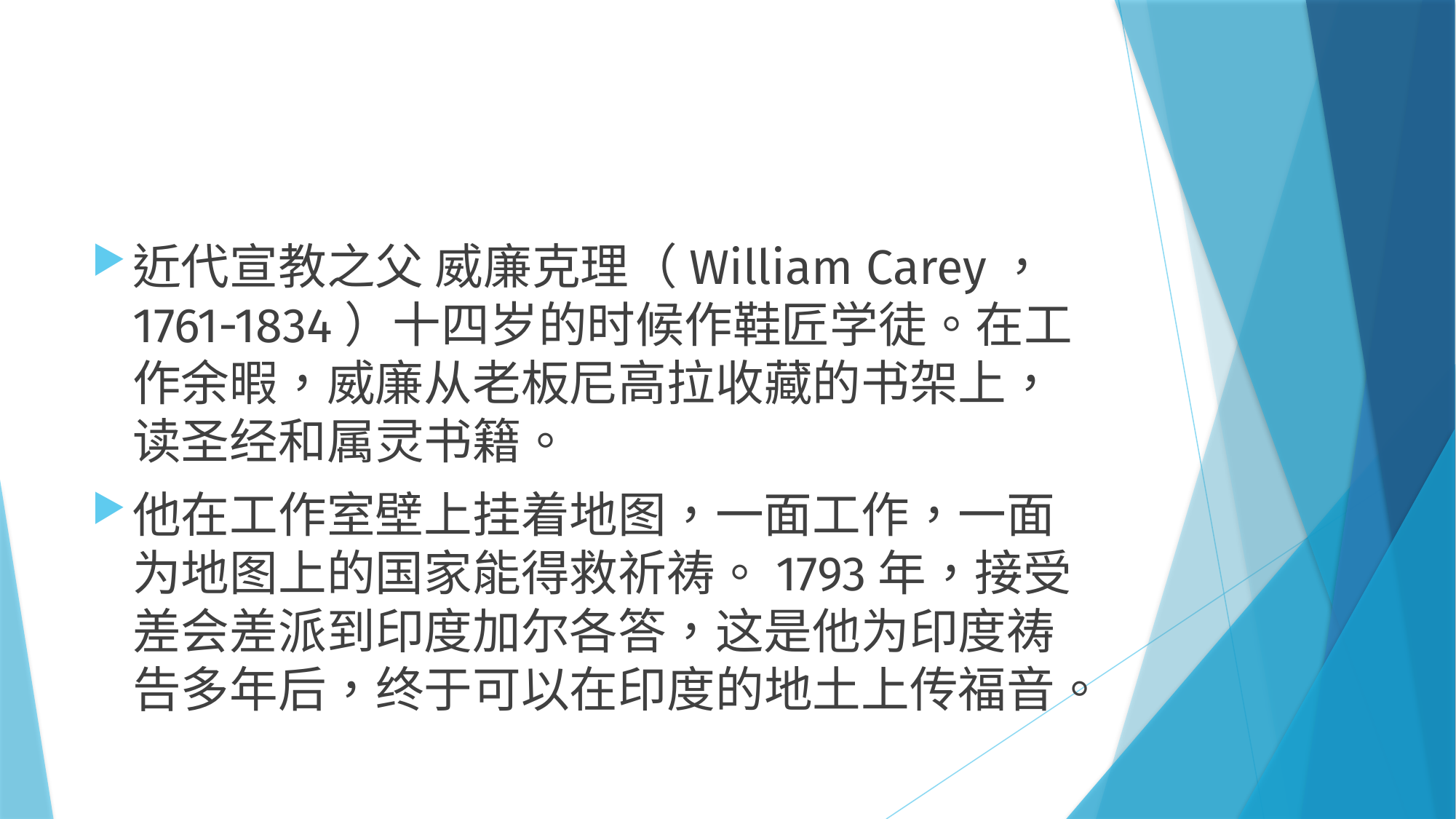

#
近代宣教之父 威廉克理（William Carey， 1761-1834）十四岁的时候作鞋匠学徒。在工作余暇，威廉从老板尼高拉收藏的书架上，读圣经和属灵书籍。
他在工作室壁上挂着地图，一面工作，一面为地图上的国家能得救祈祷。1793年，接受差会差派到印度加尔各答，这是他为印度祷告多年后，终于可以在印度的地土上传福音。